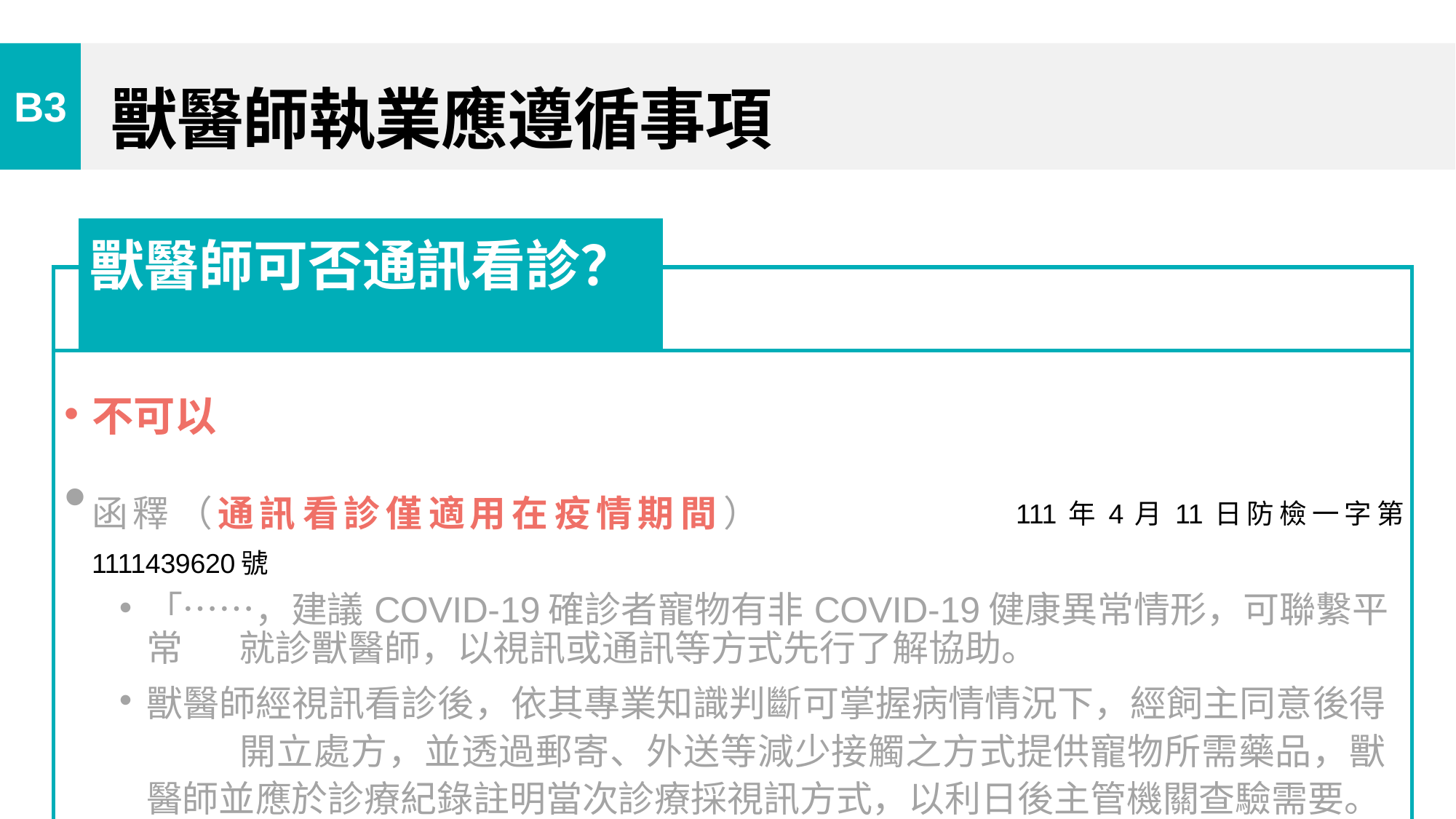

# 獸醫師執業應遵循事項
B3
|  | 獸醫師可否通訊看診？ |  |
| --- | --- | --- |
|  |  |  |
| 不可以 函釋（通訊看診僅適用在疫情期間） 111年4月11日防檢一字第1111439620號 「……，建議COVID-19確診者寵物有非COVID-19健康異常情形，可聯繫平常 就診獸醫師，以視訊或通訊等方式先行了解協助。 獸醫師經視訊看診後，依其專業知識判斷可掌握病情情況下，經飼主同意後得 開立處方，並透過郵寄、外送等減少接觸之方式提供寵物所需藥品，獸醫師並 應於診療紀錄註明當次診療採視訊方式，以利日後主管機關查驗需要。 |  |  |